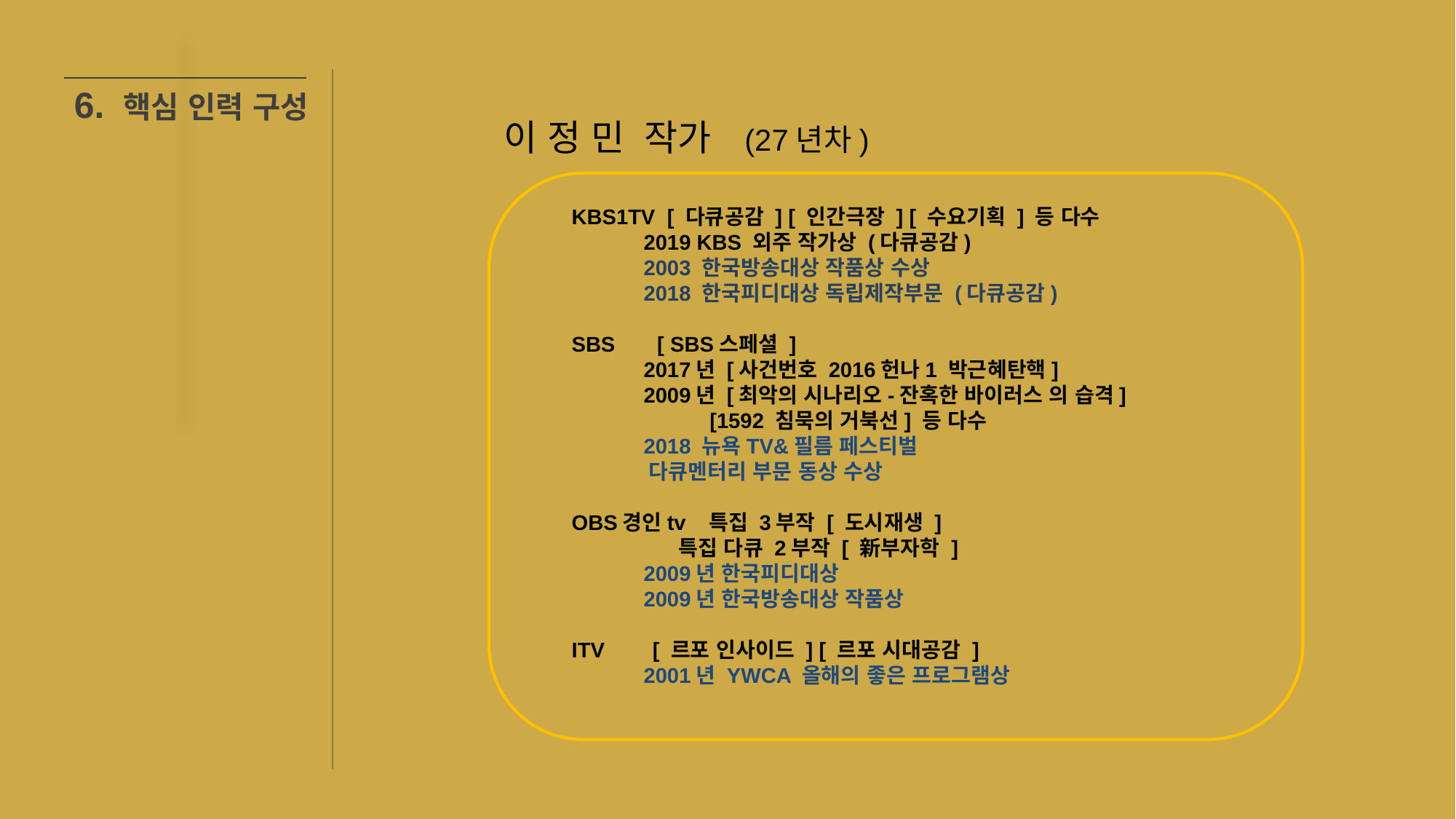

6. 핵심 인력 구성
이 정 민  작가   (27년차)

KBS1TV  [ 다큐공감 ] [ 인간극장 ] [ 수요기획 ] 등 다수
            2019 KBS 외주 작가상 (다큐공감)
            2003 한국방송대상 작품상 수상
            2018 한국피디대상 독립제작부문 (다큐공감)

SBS       [ SBS스페셜 ]
            2017년 [사건번호 2016헌나1 박근혜탄핵]
            2009년 [최악의 시나리오-잔혹한 바이러스 의 습격]
                       [1592 침묵의 거북선] 등 다수
            2018 뉴욕TV&필름 페스티벌
            다큐멘터리 부문 동상 수상

OBS경인tv   특집 3부작 [ 도시재생 ]
                 특집 다큐 2부작 [ 新부자학 ]
            2009년 한국피디대상
            2009년 한국방송대상 작품상

ITV        [ 르포 인사이드 ] [ 르포 시대공감 ]
            2001년 YWCA 올해의 좋은 프로그램상